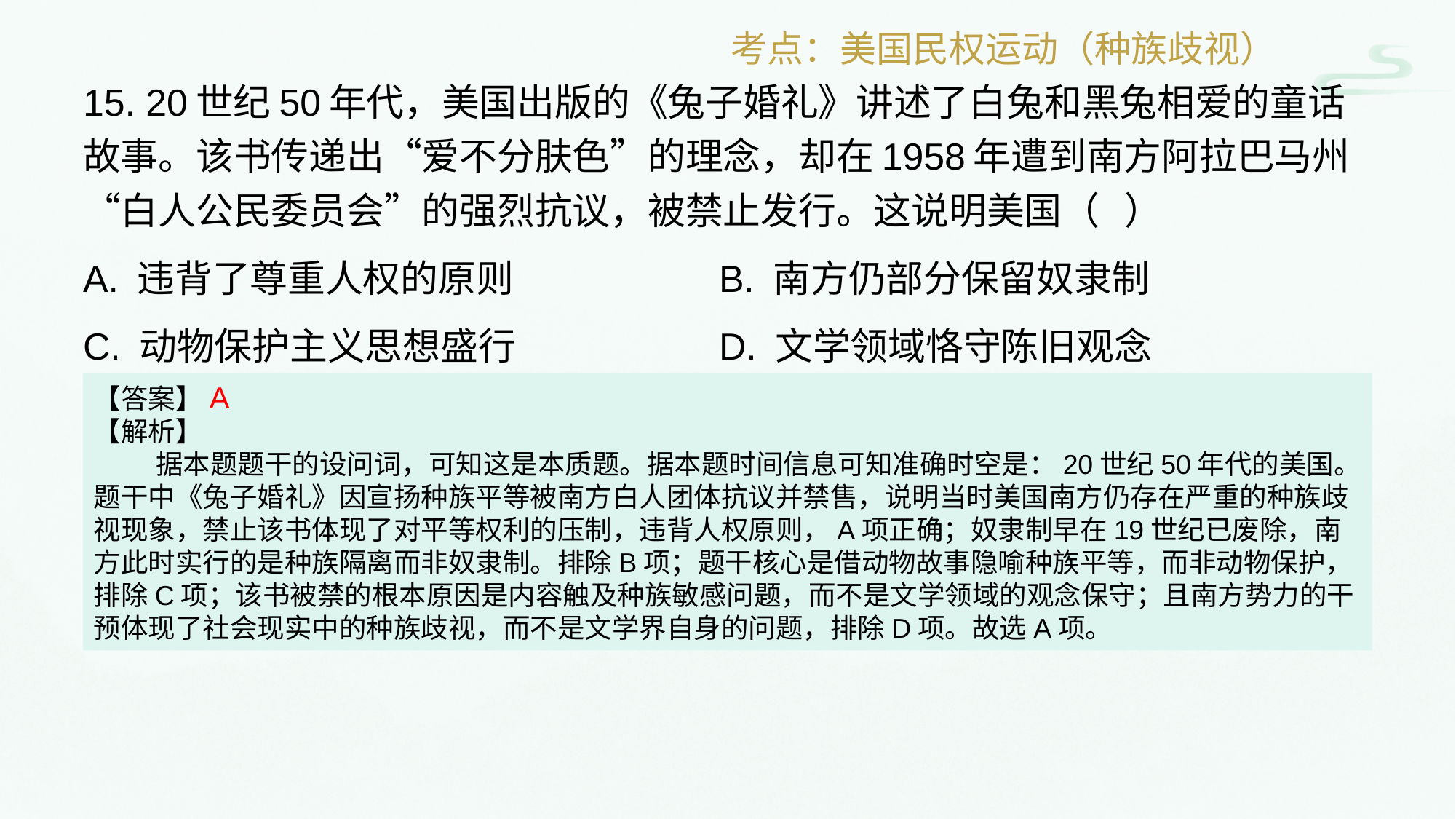

考点：美国民权运动（种族歧视）
15. 20世纪50年代，美国出版的《兔子婚礼》讲述了白兔和黑兔相爱的童话故事。该书传递出“爱不分肤色”的理念，却在1958年遭到南方阿拉巴马州“白人公民委员会”的强烈抗议，被禁止发行。这说明美国（   ）
A. 违背了尊重人权的原则	                 B. 南方仍部分保留奴隶制
C. 动物保护主义思想盛行	                 D. 文学领域恪守陈旧观念
【答案】A
【解析】
         据本题题干的设问词，可知这是本质题。据本题时间信息可知准确时空是：20世纪50年代的美国。题干中《兔子婚礼》因宣扬种族平等被南方白人团体抗议并禁售，说明当时美国南方仍存在严重的种族歧视现象，禁止该书体现了对平等权利的压制，违背人权原则，A项正确；奴隶制早在19世纪已废除，南方此时实行的是种族隔离而非奴隶制。排除B项；题干核心是借动物故事隐喻种族平等，而非动物保护，排除C项；该书被禁的根本原因是内容触及种族敏感问题，而不是文学领域的观念保守；且南方势力的干预体现了社会现实中的种族歧视，而不是文学界自身的问题，排除D项。故选A项。